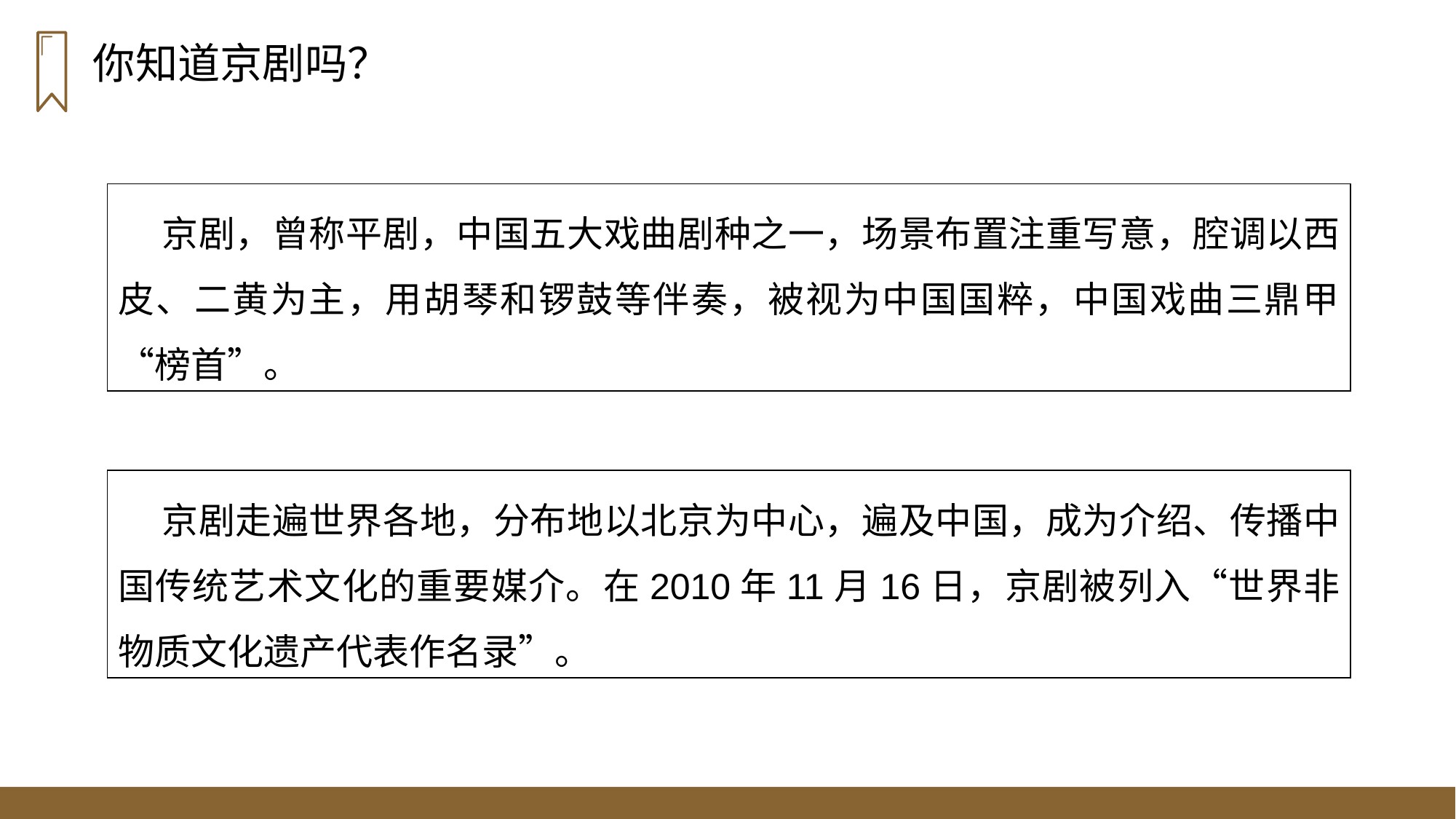

你知道京剧吗？
    京剧，曾称平剧，中国五大戏曲剧种之一，场景布置注重写意，腔调以西皮、二黄为主，用胡琴和锣鼓等伴奏，被视为中国国粹，中国戏曲三鼎甲“榜首”。
    京剧走遍世界各地，分布地以北京为中心，遍及中国，成为介绍、传播中国传统艺术文化的重要媒介。在2010年11月16日，京剧被列入“世界非物质文化遗产代表作名录”。